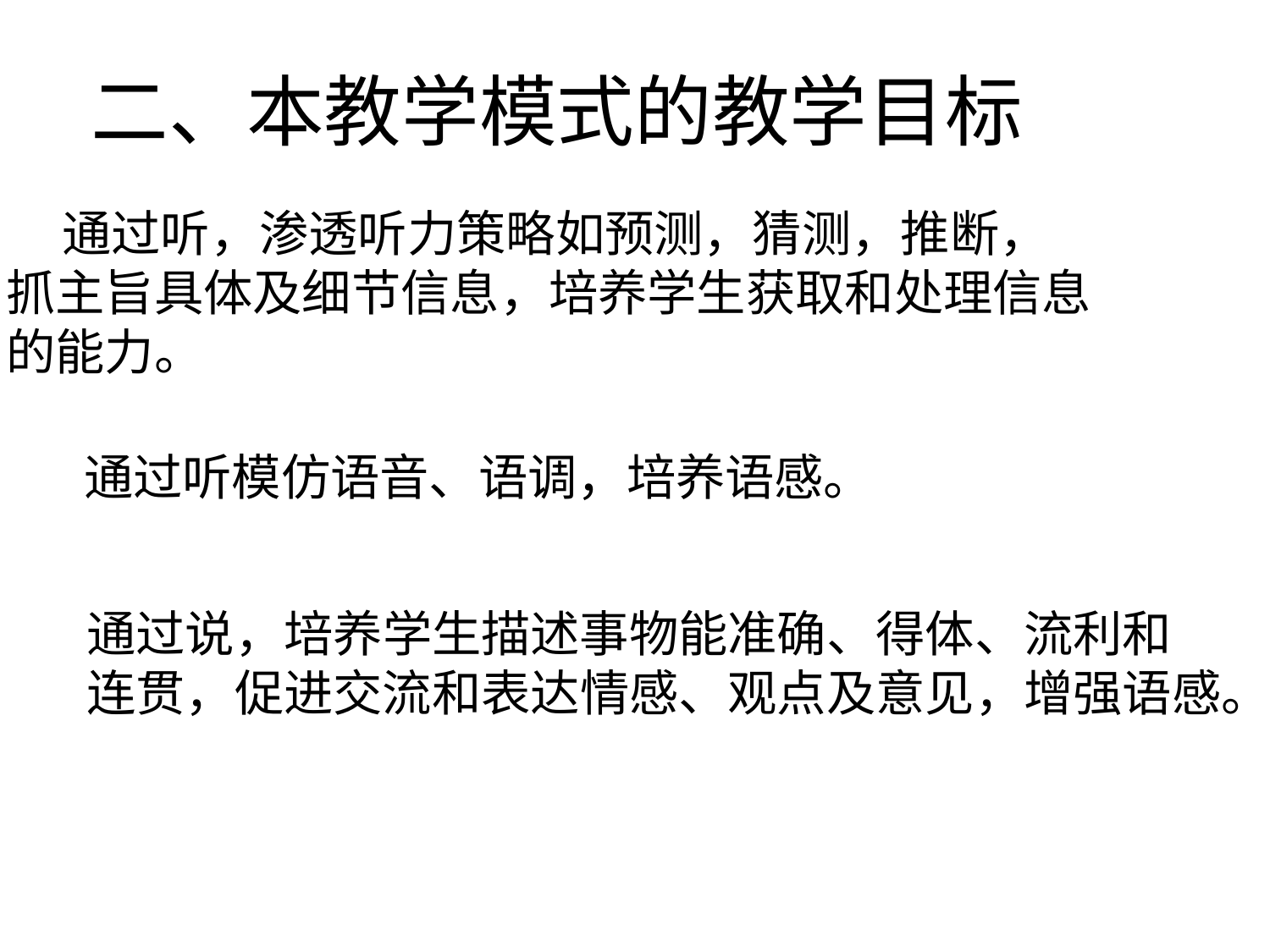

二、本教学模式的教学目标
    通过听，渗透听力策略如预测，猜测，推断，
抓主旨具体及细节信息，培养学生获取和处理信息的能力。
    通过听模仿语音、语调，培养语感。

通过说，培养学生描述事物能准确、得体、流利和
连贯，促进交流和表达情感、观点及意见，增强语感。